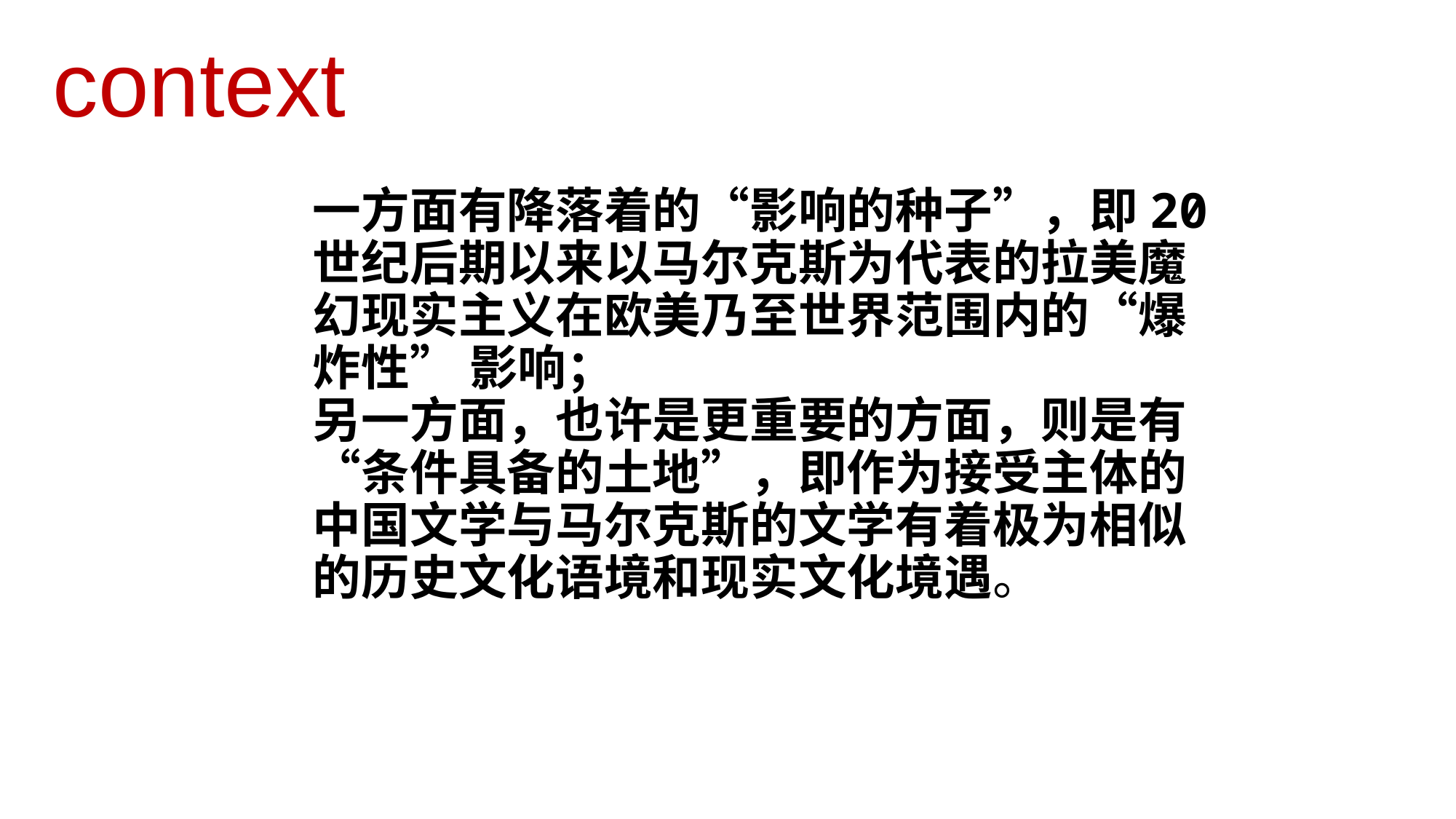

context
一方面有降落着的“影响的种子”，即20世纪后期以来以马尔克斯为代表的拉美魔幻现实主义在欧美乃至世界范围内的“爆炸性” 影响；
另一方面，也许是更重要的方面，则是有“条件具备的土地”，即作为接受主体的中国文学与马尔克斯的文学有着极为相似的历史文化语境和现实文化境遇。